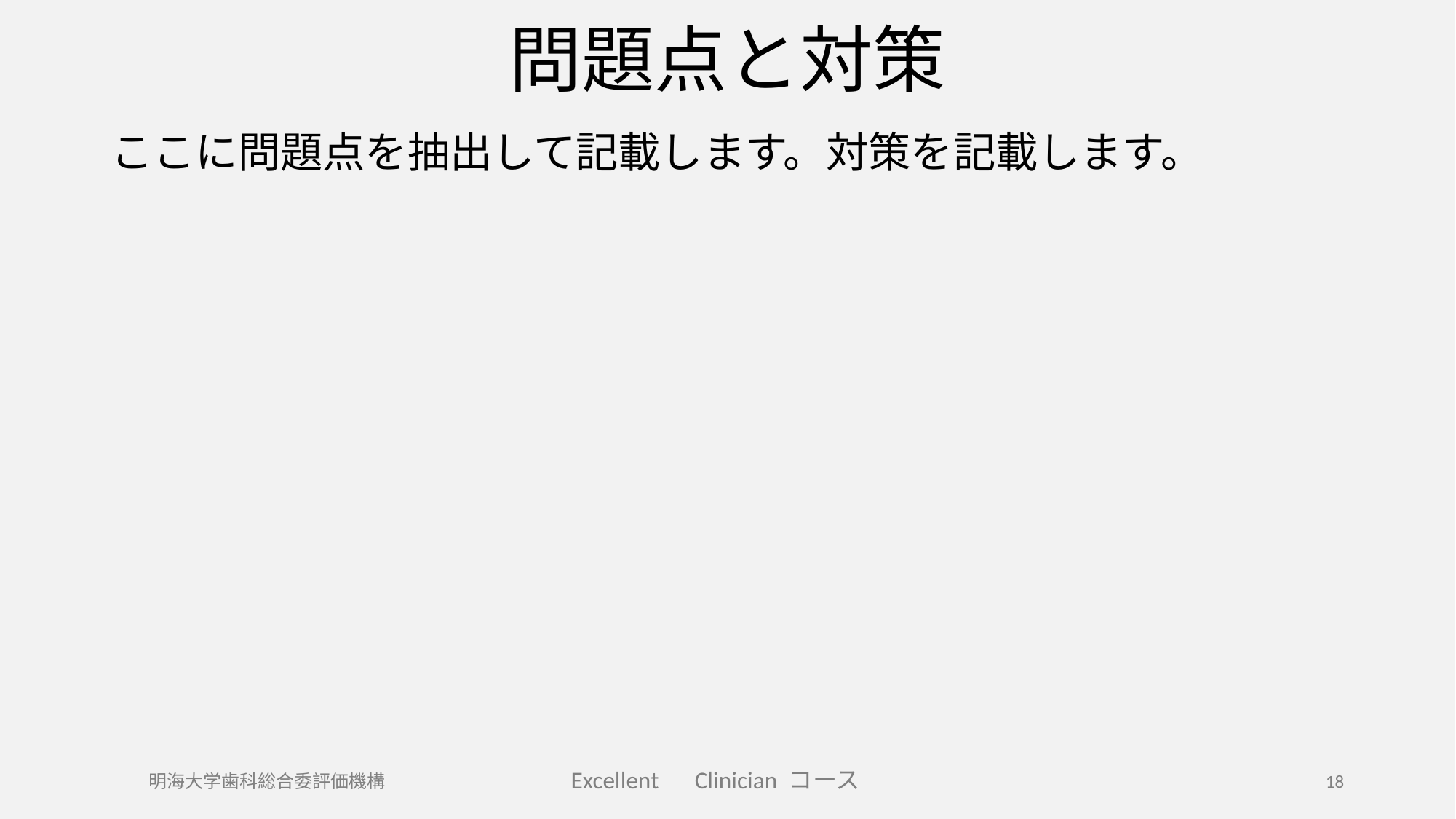

# 問題点と対策
ここに問題点を抽出して記載します。対策を記載します。
明海大学歯科総合委評価機構
18